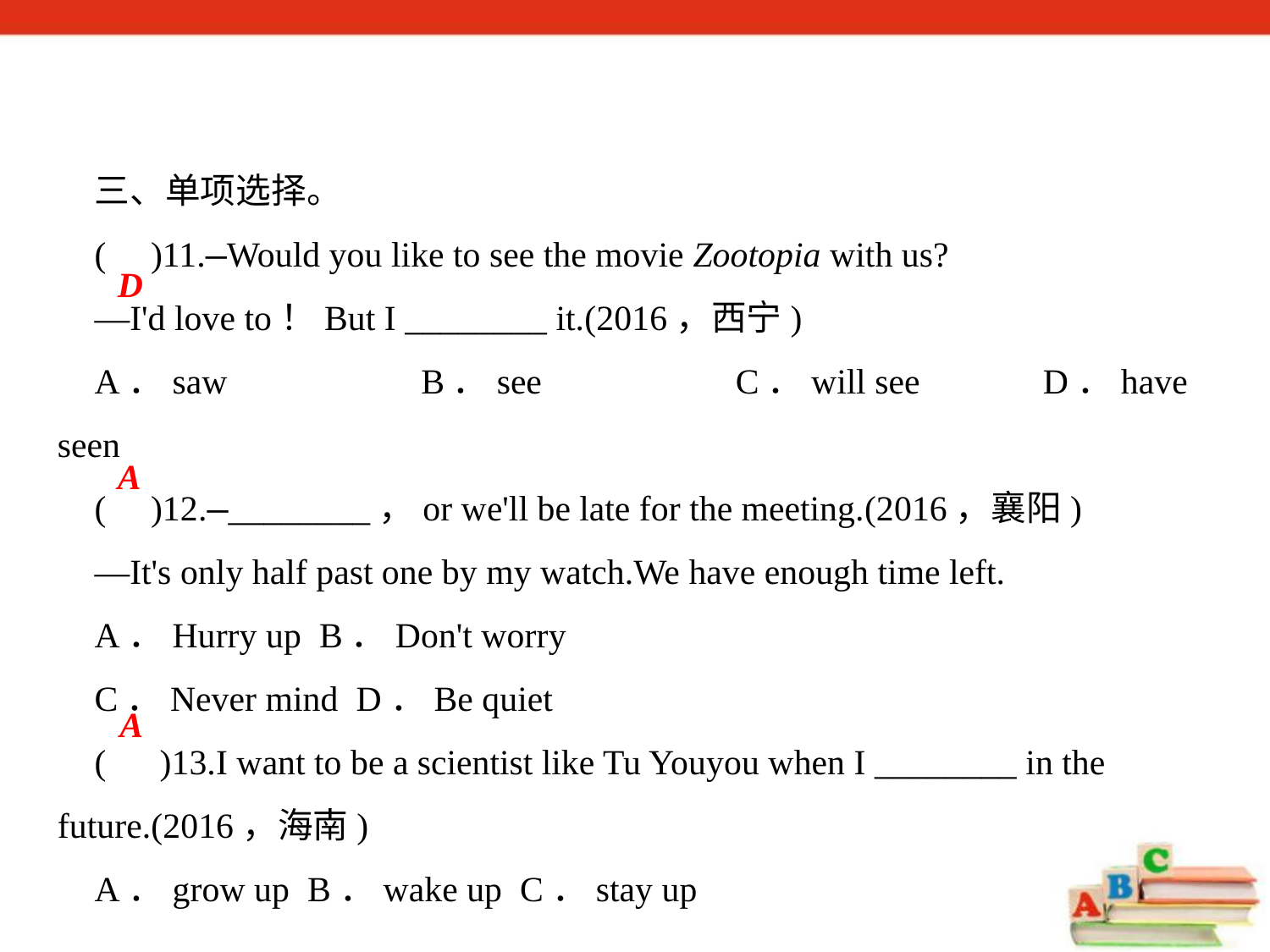

三、单项选择。
(     )11.—Would you like to see the movie Zootopia with us?
—I'd love to！But I ________ it.(2016，西宁)
A．saw　　　　　B．see　　　　　C．will see　　　D．have seen
(     )12.—________，or we'll be late for the meeting.(2016，襄阳)
—It's only half past one by my watch.We have enough time left.
A．Hurry up  B．Don't worry
C．Never mind  D．Be quiet
(      )13.I want to be a scientist like Tu Youyou when I ________ in the future.(2016，海南)
A．grow up  B．wake up  C．stay up
D
A
A